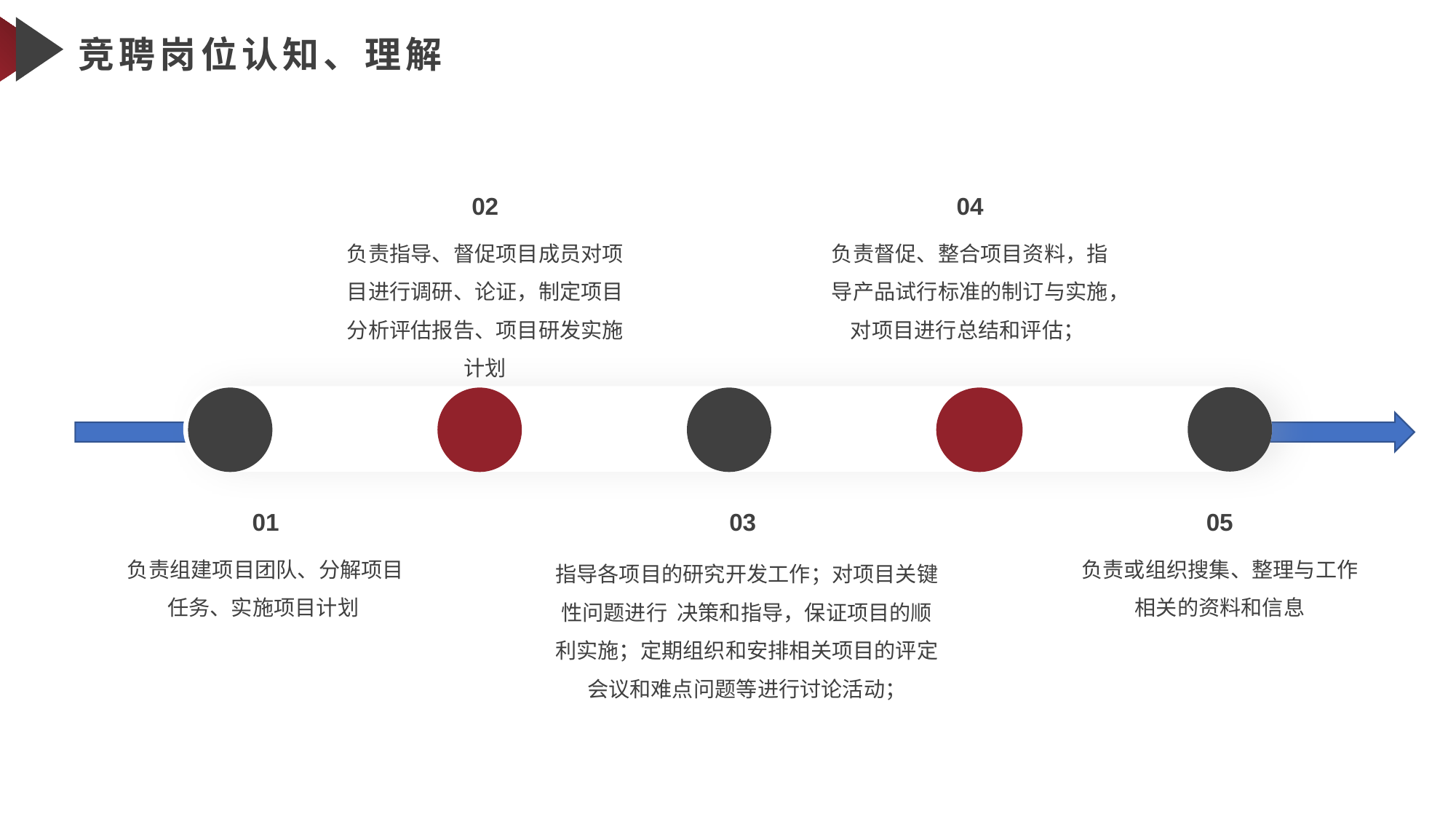

竞聘岗位认知、理解
02
04
负责指导、督促项目成员对项目进行调研、论证，制定项目分析评估报告、项目研发实施计划
负责督促、整合项目资料，指导产品试行标准的制订与实施，对项目进行总结和评估；

01
03
05
负责组建项目团队、分解项目任务、实施项目计划
负责或组织搜集、整理与工作相关的资料和信息
指导各项目的研究开发工作；对项目关键性问题进行  决策和指导，保证项目的顺利实施；定期组织和安排相关项目的评定会议和难点问题等进行讨论活动；